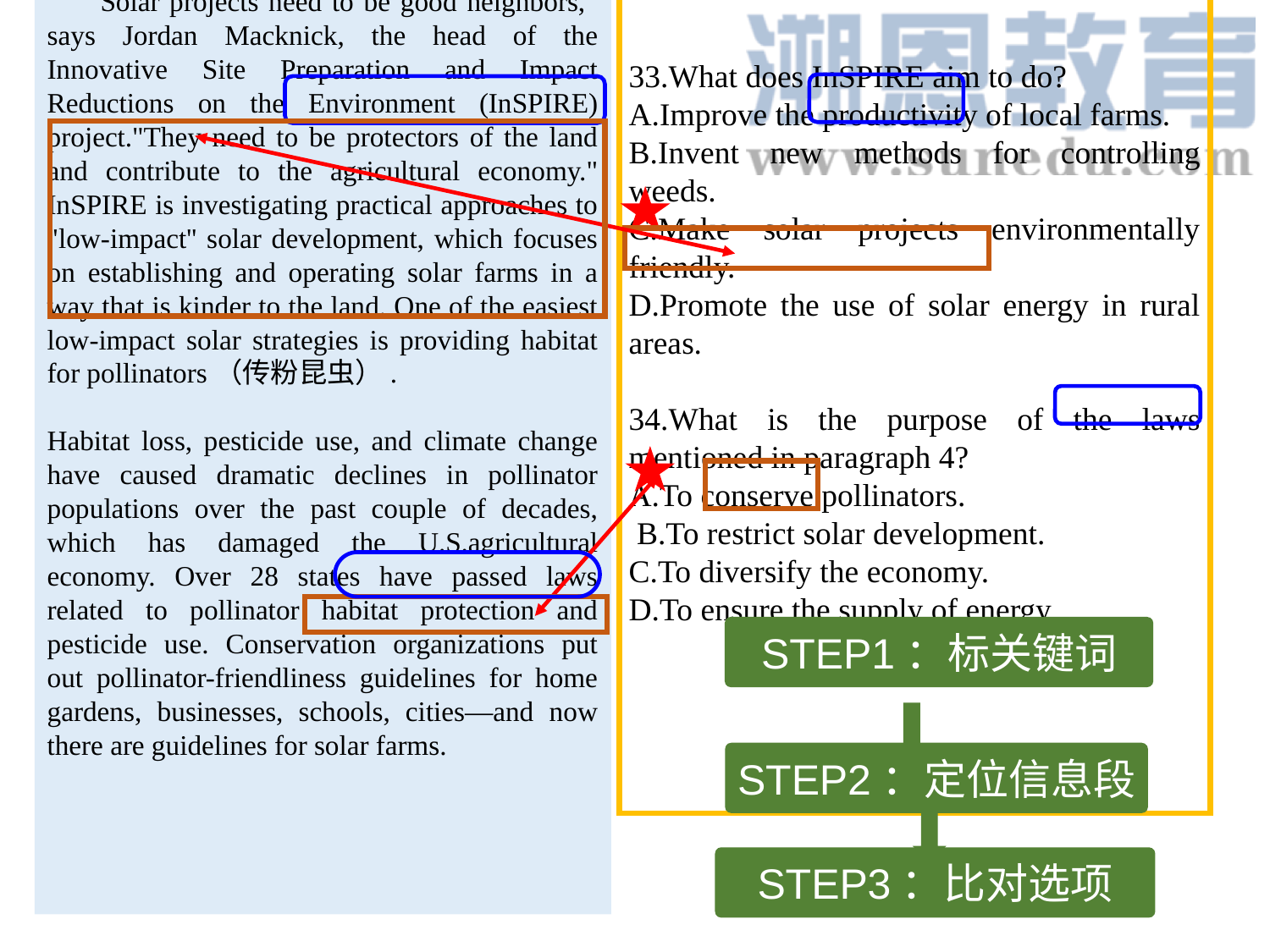

33.What does InSPIRE aim to do?
A.Improve the productivity of local farms.
B.Invent new methods for controlling weeds.
C.Make solar projects environmentally friendly.
D.Promote the use of solar energy in rural areas.

34.What is the purpose of the laws mentioned in paragraph 4?
A.To conserve pollinators.
 B.To restrict solar development.
C.To diversify the economy.
D.To ensure the supply of energy.
    “Solar projects need to be good neighbors,” says Jordan Macknick, the head of the Innovative Site Preparation and Impact Reductions on the Environment (InSPIRE) project."They need to be protectors of the land and contribute to the agricultural economy." InSPIRE is investigating practical approaches to "low-impact'' solar development, which focuses on establishing and operating solar farms in a way that is kinder to the land. One of the easiest low-impact solar strategies is providing habitat for pollinators（传粉昆虫）.

Habitat loss, pesticide use, and climate change have caused dramatic declines in pollinator populations over the past couple of decades, which has damaged the U.S.agricultural economy. Over 28 states have passed laws related to pollinator habitat protection and pesticide use. Conservation organizations put out pollinator-friendliness guidelines for home gardens, businesses, schools, cities—and now there are guidelines for solar farms.

STEP1：标关键词

STEP2：定位信息段

STEP3：比对选项